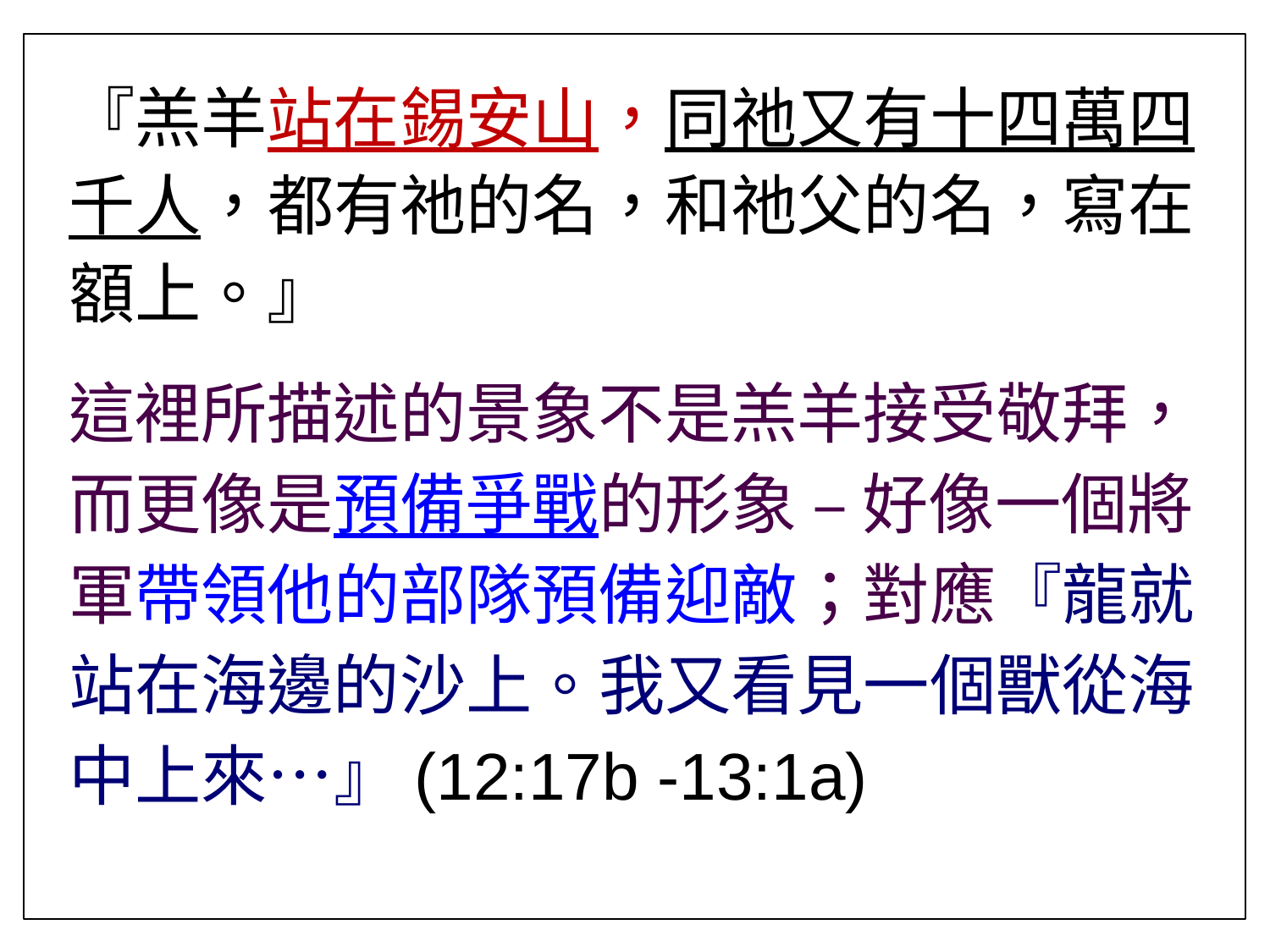

『羔羊站在錫安山，同祂又有十四萬四千人，都有祂的名，和祂父的名，寫在額上。』
這裡所描述的景象不是羔羊接受敬拜，而更像是預備爭戰的形象 – 好像一個將軍帶領他的部隊預備迎敵；對應『龍就站在海邊的沙上。我又看見一個獸從海中上來…』(12:17b -13:1a)